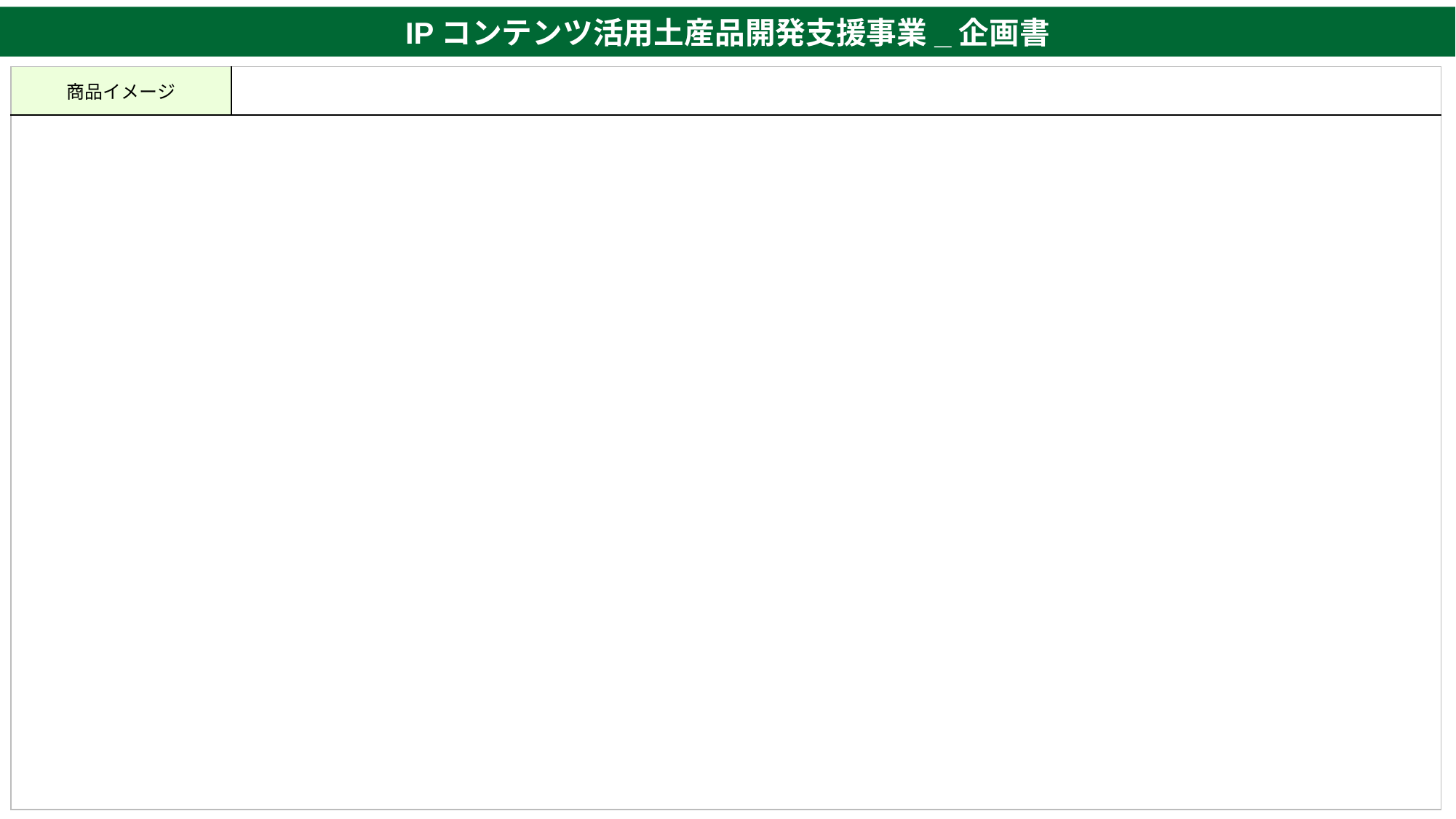

IPコンテンツ活用土産品開発支援事業_企画書
| 商品イメージ |  |
| --- | --- |
|  |  |